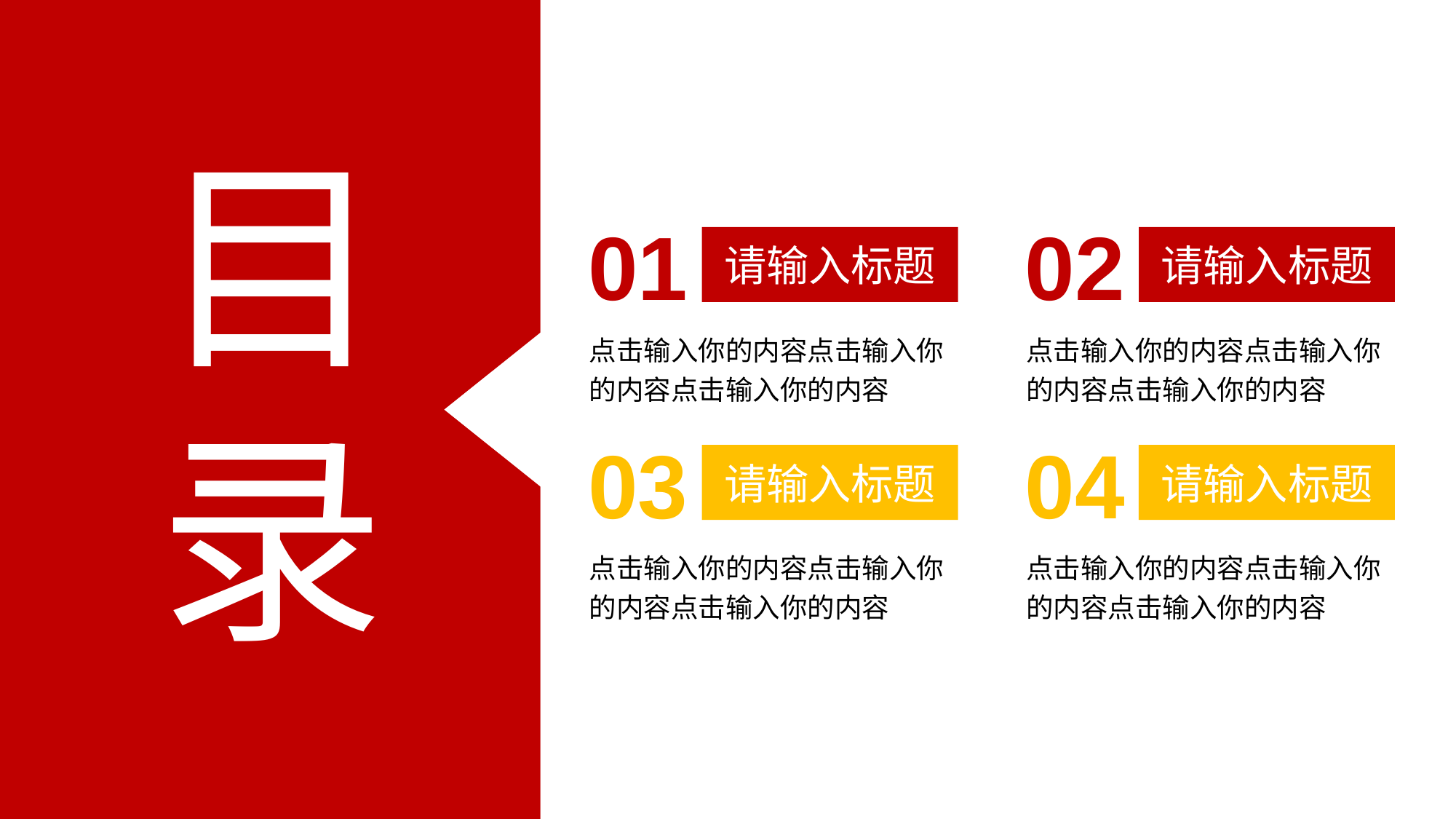

目录
01
请输入标题
点击输入你的内容点击输入你的内容点击输入你的内容
02
请输入标题
点击输入你的内容点击输入你的内容点击输入你的内容

03
请输入标题
点击输入你的内容点击输入你的内容点击输入你的内容

04
请输入标题
点击输入你的内容点击输入你的内容点击输入你的内容